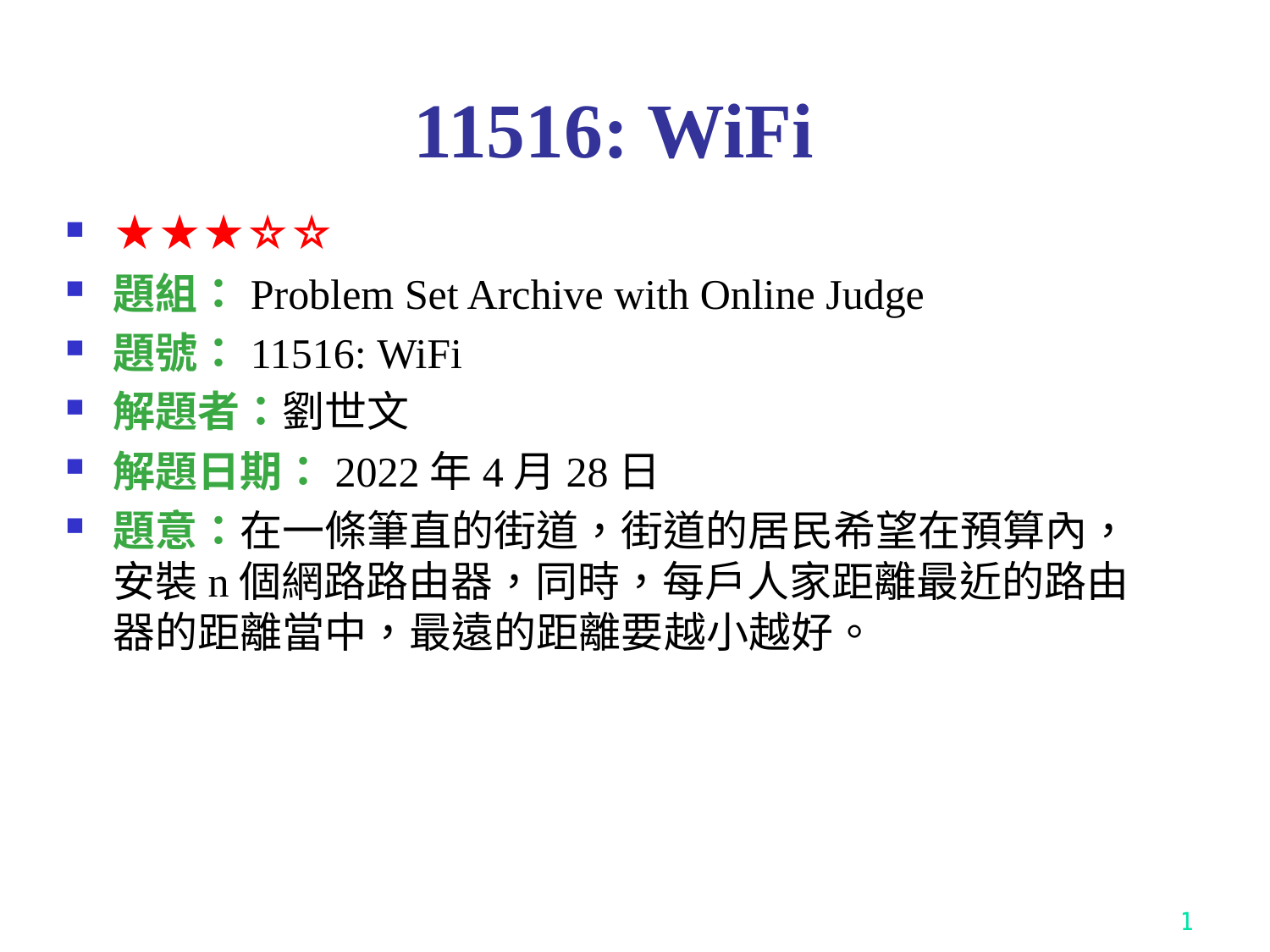

# 11516: WiFi
★★★☆☆
題組：Problem Set Archive with Online Judge
題號：11516: WiFi
解題者：劉世文
解題日期：2022年4月28日
題意：在一條筆直的街道，街道的居民希望在預算內，安裝n個網路路由器，同時，每戶人家距離最近的路由器的距離當中，最遠的距離要越小越好。
1